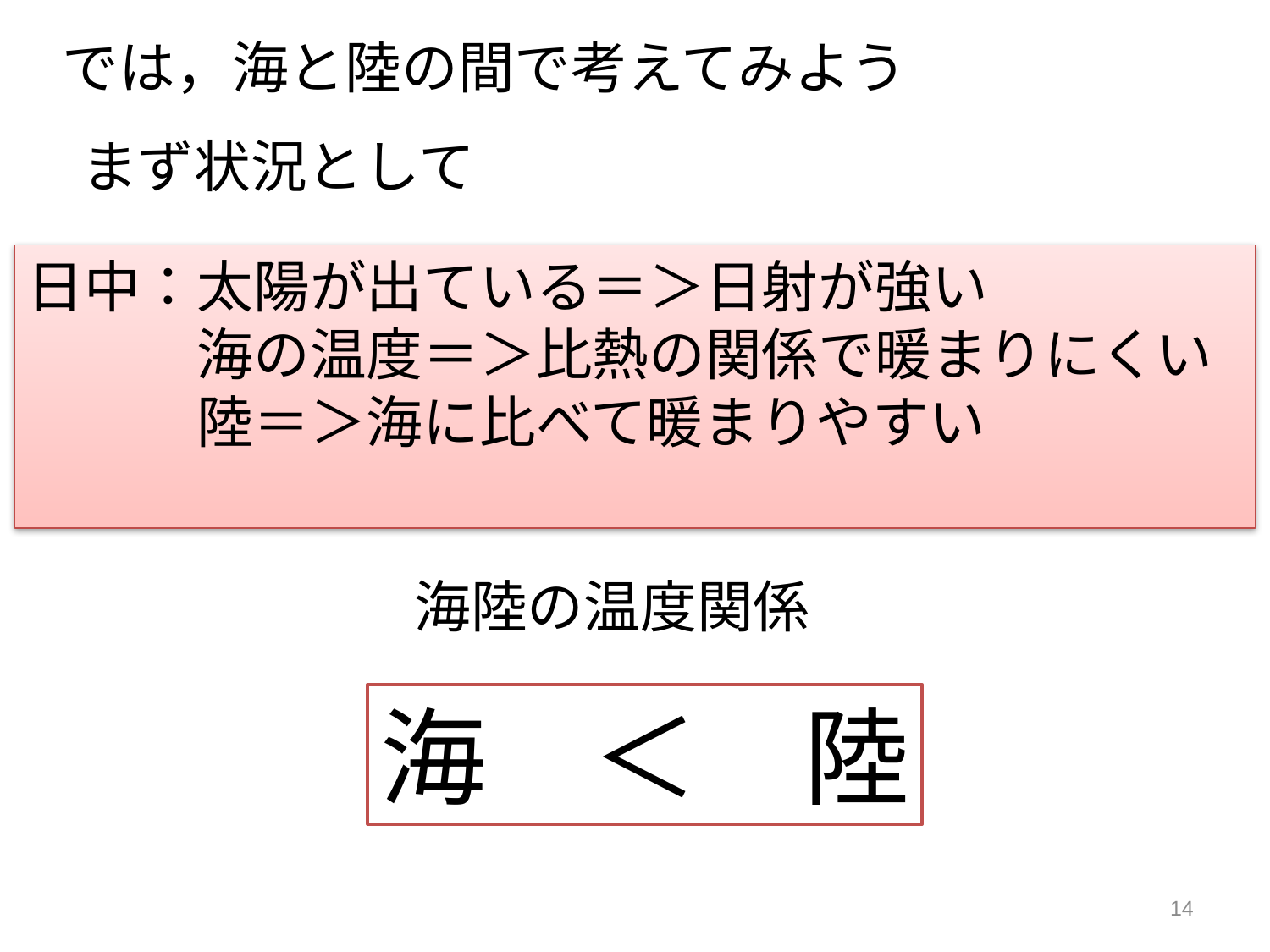

では，海と陸の間で考えてみよう
まず状況として
日中：太陽が出ている＝＞日射が強い
　　　海の温度＝＞比熱の関係で暖まりにくい
　　　陸＝＞海に比べて暖まりやすい
海陸の温度関係
海　＜　陸
14